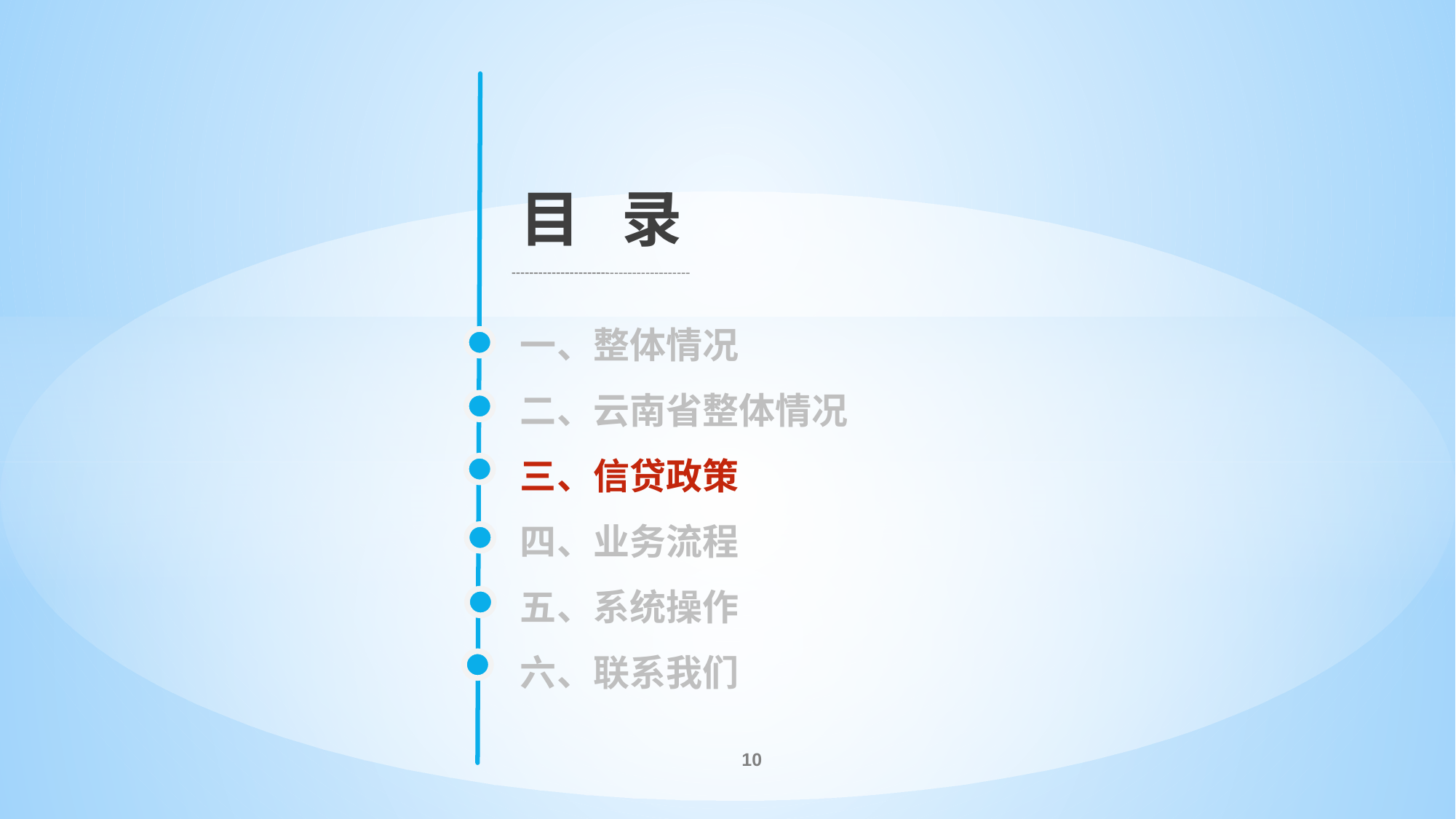

目   录

一、整体情况
二、云南省整体情况
三、信贷政策
四、业务流程
五、系统操作
六、联系我们

10